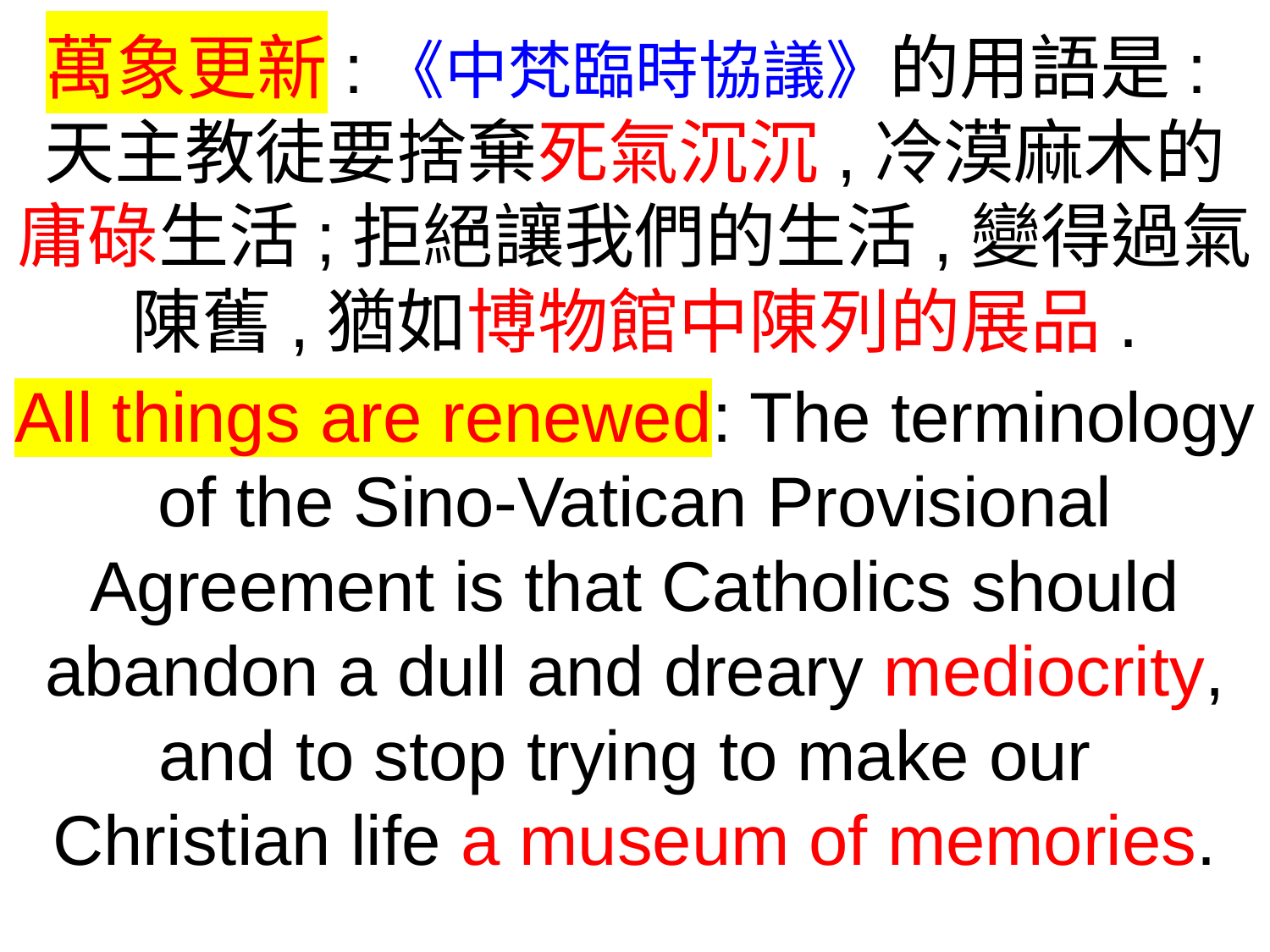

萬象更新:《中梵臨時協議》的用語是:天主教徒要捨棄死氣沉沉,冷漠麻木的庸碌生活;拒絕讓我們的生活,變得過氣陳舊,猶如博物館中陳列的展品.
All things are renewed: The terminology of the Sino-Vatican Provisional Agreement is that Catholics should abandon a dull and dreary mediocrity, and to stop trying to make our
Christian life a museum of memories.